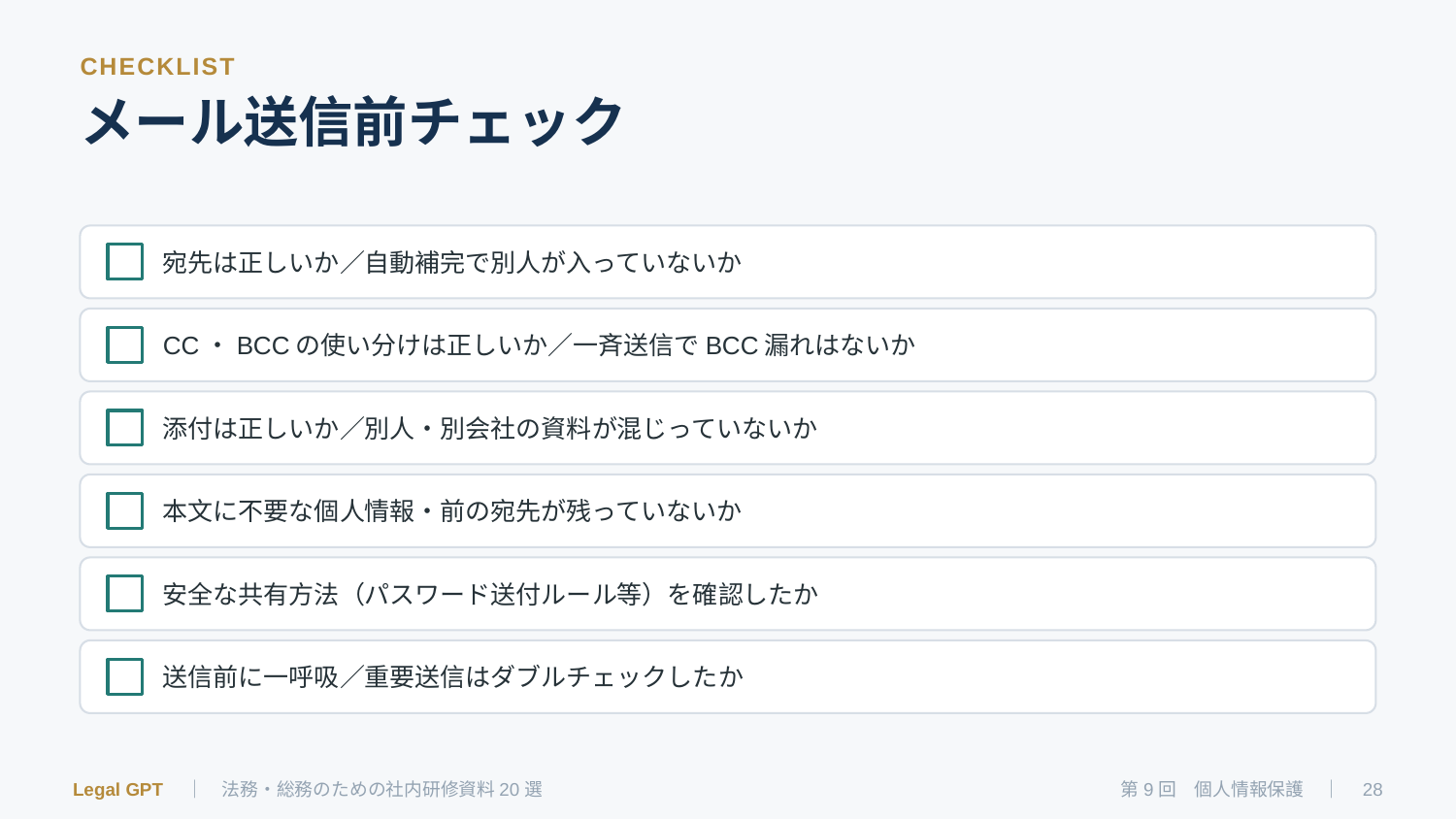

CHECKLIST
メール送信前チェック

宛先は正しいか／自動補完で別人が入っていないか

CC・BCCの使い分けは正しいか／一斉送信でBCC漏れはないか

添付は正しいか／別人・別会社の資料が混じっていないか

本文に不要な個人情報・前の宛先が残っていないか

安全な共有方法（パスワード送付ルール等）を確認したか

送信前に一呼吸／重要送信はダブルチェックしたか

Legal GPT　｜　法務・総務のための社内研修資料20選
第9回　個人情報保護　｜　28